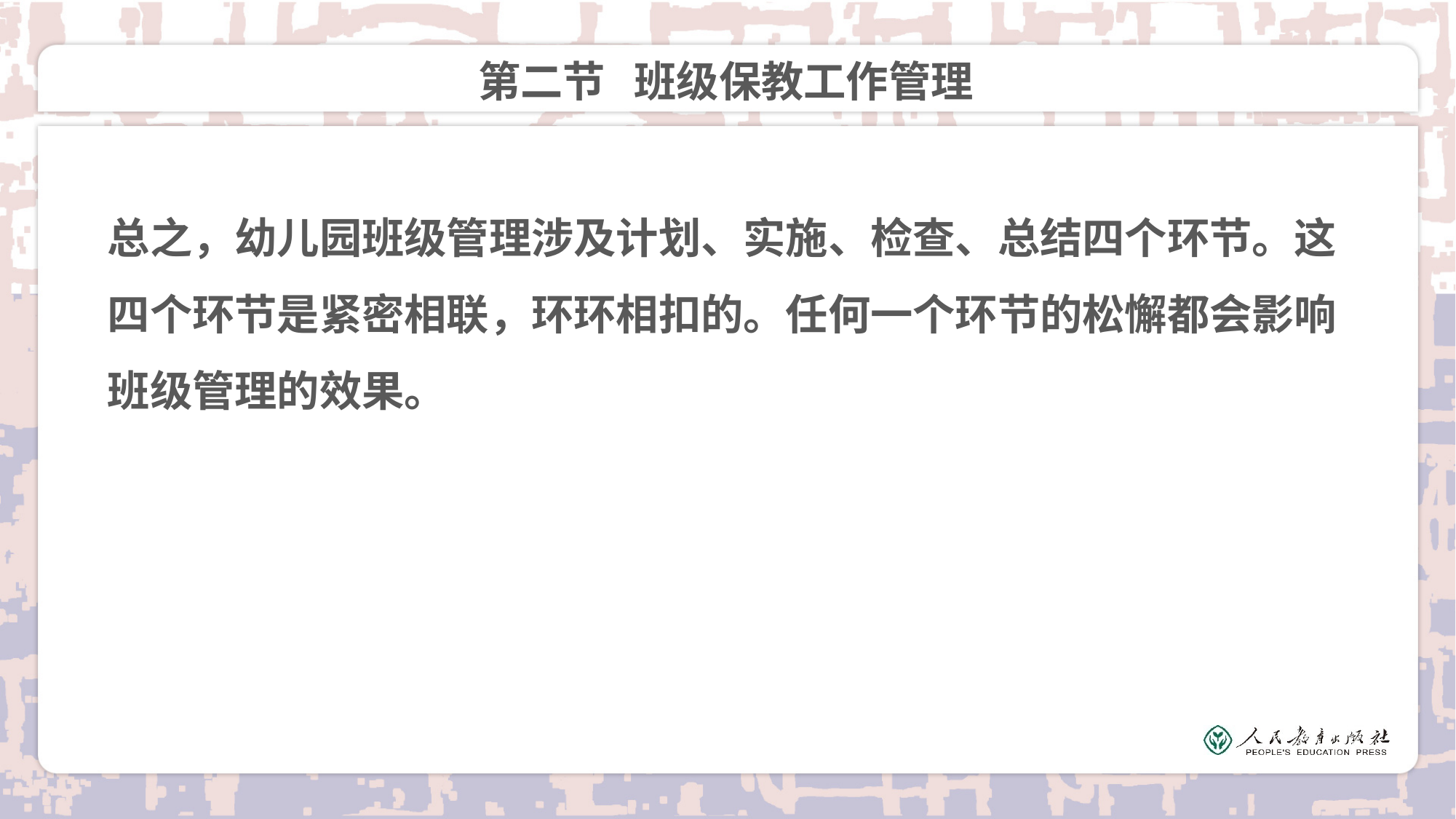

# 第二节   班级保教工作管理
总之，幼儿园班级管理涉及计划、实施、检查、总结四个环节。这四个环节是紧密相联，环环相扣的。任何一个环节的松懈都会影响班级管理的效果。